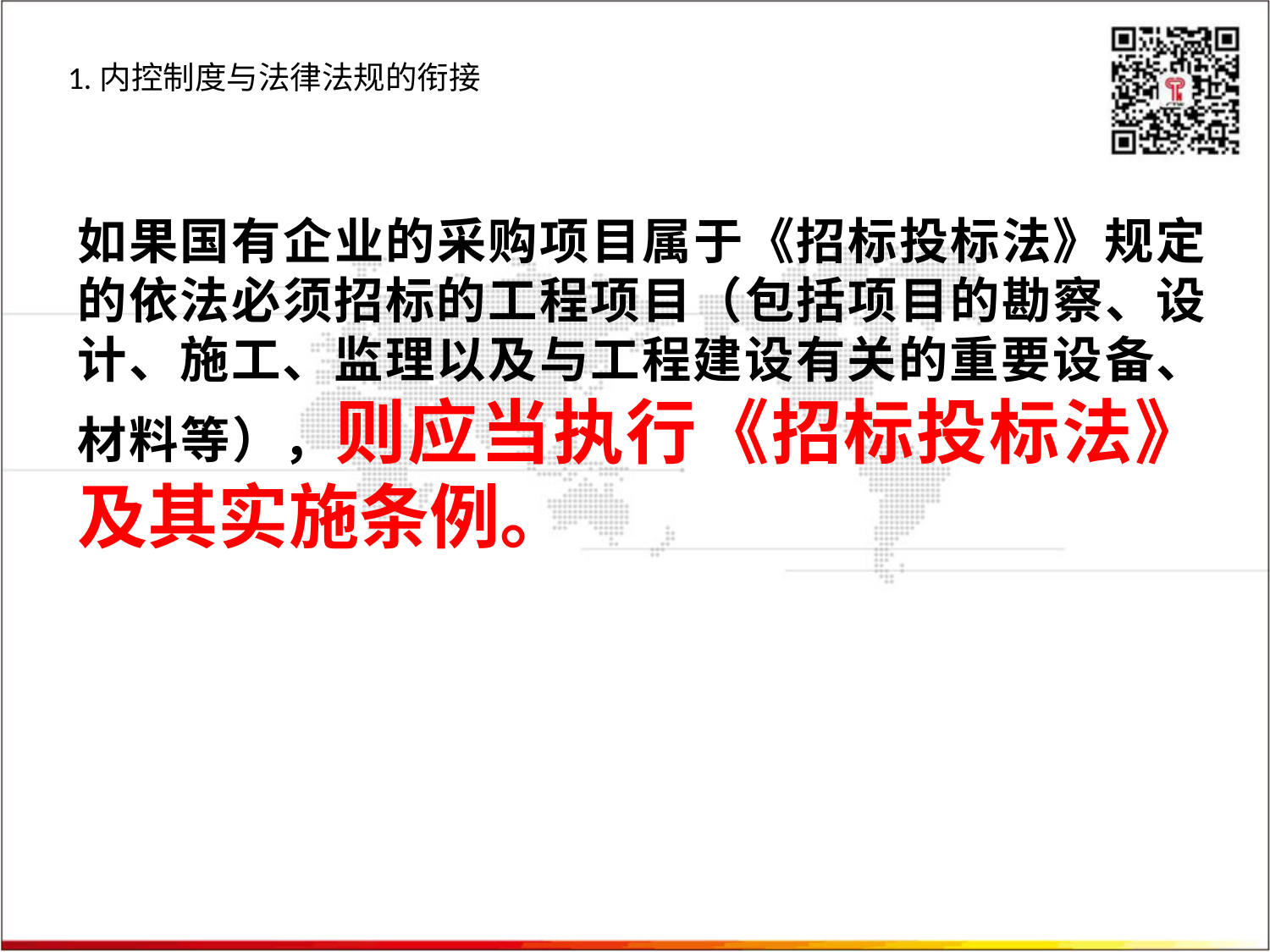

第7章   招标投标争议的解决
1.内控制度与法律法规的衔接标投标争争议的解决
如果国有企业的采购项目属于《招标投标法》规定的依法必须招标的工程项目（包括项目的勘察、设计、施工、监理以及与工程建设有关的重要设备、材料等），则应当执行《招标投标法》及其实施条例。